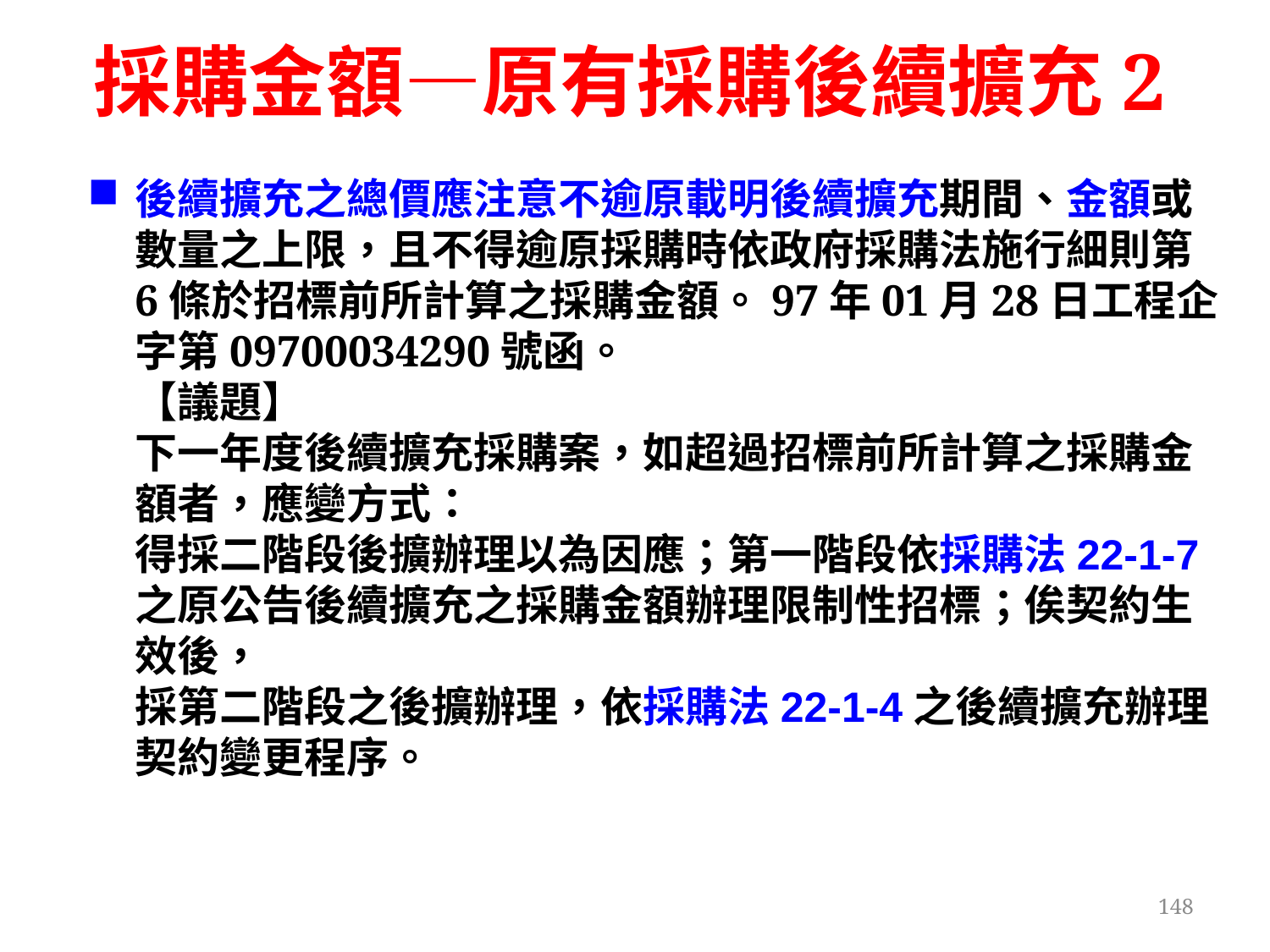

採購金額—原有採購後續擴充2
後續擴充之總價應注意不逾原載明後續擴充期間、金額或數量之上限，且不得逾原採購時依政府採購法施行細則第6條於招標前所計算之採購金額。97年01月28日工程企字第09700034290號函。
【議題】
下一年度後續擴充採購案，如超過招標前所計算之採購金額者，應變方式：
得採二階段後擴辦理以為因應；第一階段依採購法22-1-7之原公告後續擴充之採購金額辦理限制性招標；俟契約生效後，
採第二階段之後擴辦理，依採購法22-1-4之後續擴充辦理契約變更程序。

148